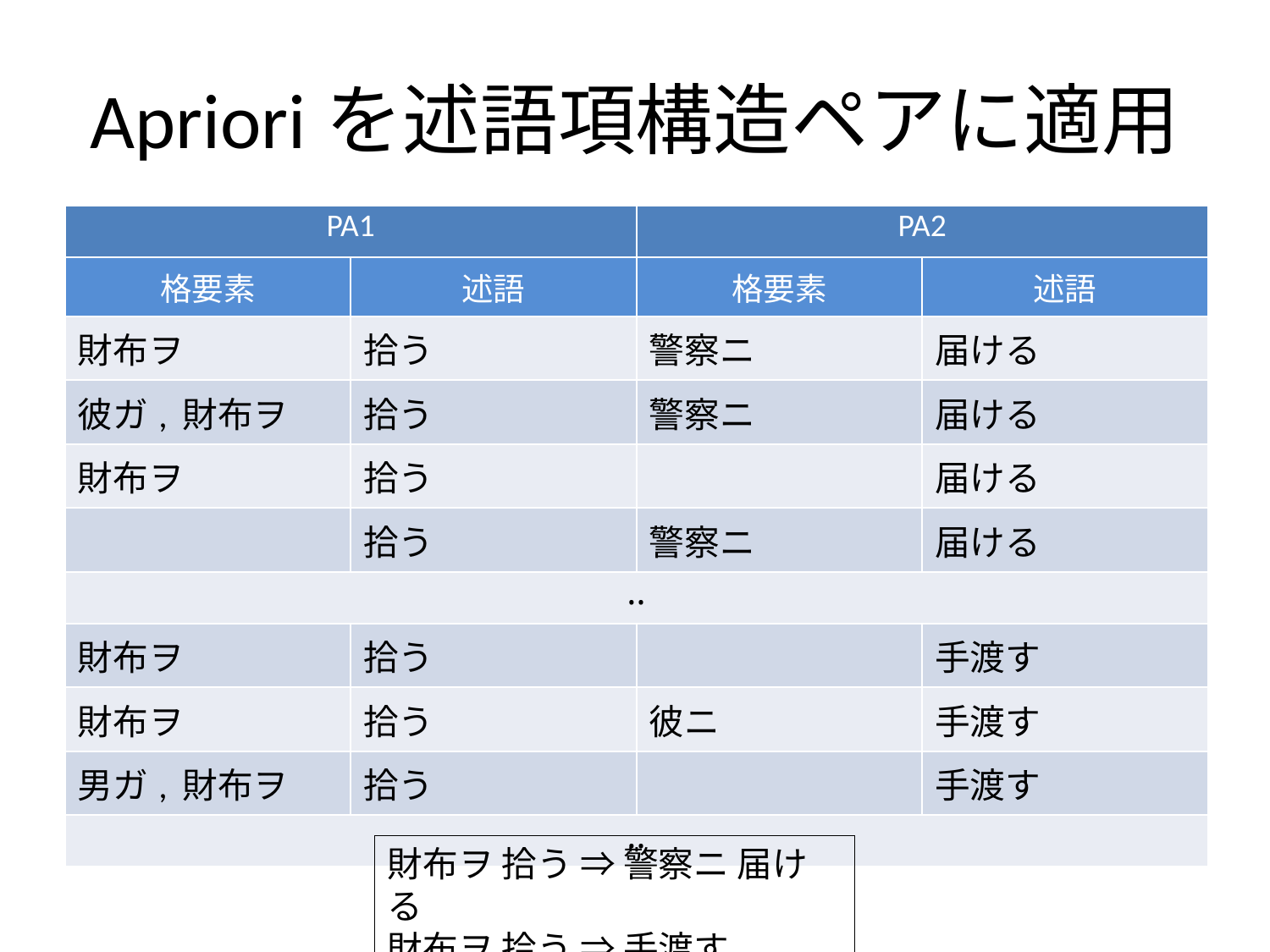

# Aprioriを述語項構造ペアに適用
| PA1 |  | PA2 |  |
| --- | --- | --- | --- |
| 格要素 | 述語 | 格要素 | 述語 |
| 財布ヲ | 拾う | 警察ニ | 届ける |
| 彼ガ, 財布ヲ | 拾う | 警察ニ | 届ける |
| 財布ヲ | 拾う |  | 届ける |
|  | 拾う | 警察ニ | 届ける |
| ‥ |  |  |  |
| 財布ヲ | 拾う |  | 手渡す |
| 財布ヲ | 拾う | 彼ニ | 手渡す |
| 男ガ, 財布ヲ | 拾う |  | 手渡す |
| ‥ |  |  |  |
財布ヲ 拾う ⇒ 警察ニ 届ける
財布ヲ 拾う ⇒ 手渡す